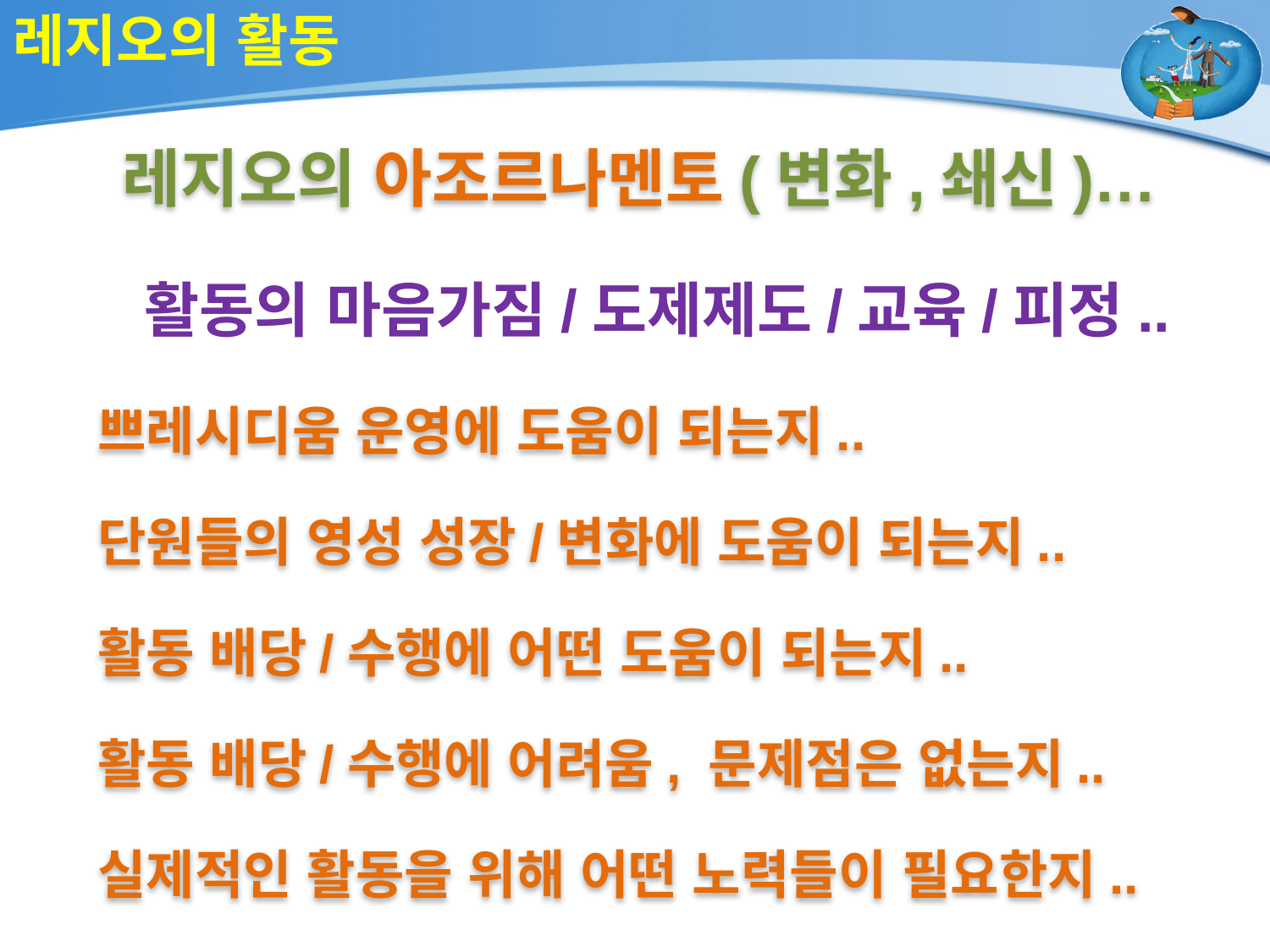

# 레지오의 활동
레지오의 아조르나멘토(변화,쇄신)…
 활동의 마음가짐/도제제도/교육/피정..

쁘레시디움 운영에 도움이 되는지..
단원들의 영성 성장/변화에 도움이 되는지..
활동 배당/수행에 어떤 도움이 되는지..
활동 배당/수행에 어려움, 문제점은 없는지..
실제적인 활동을 위해 어떤 노력들이 필요한지..